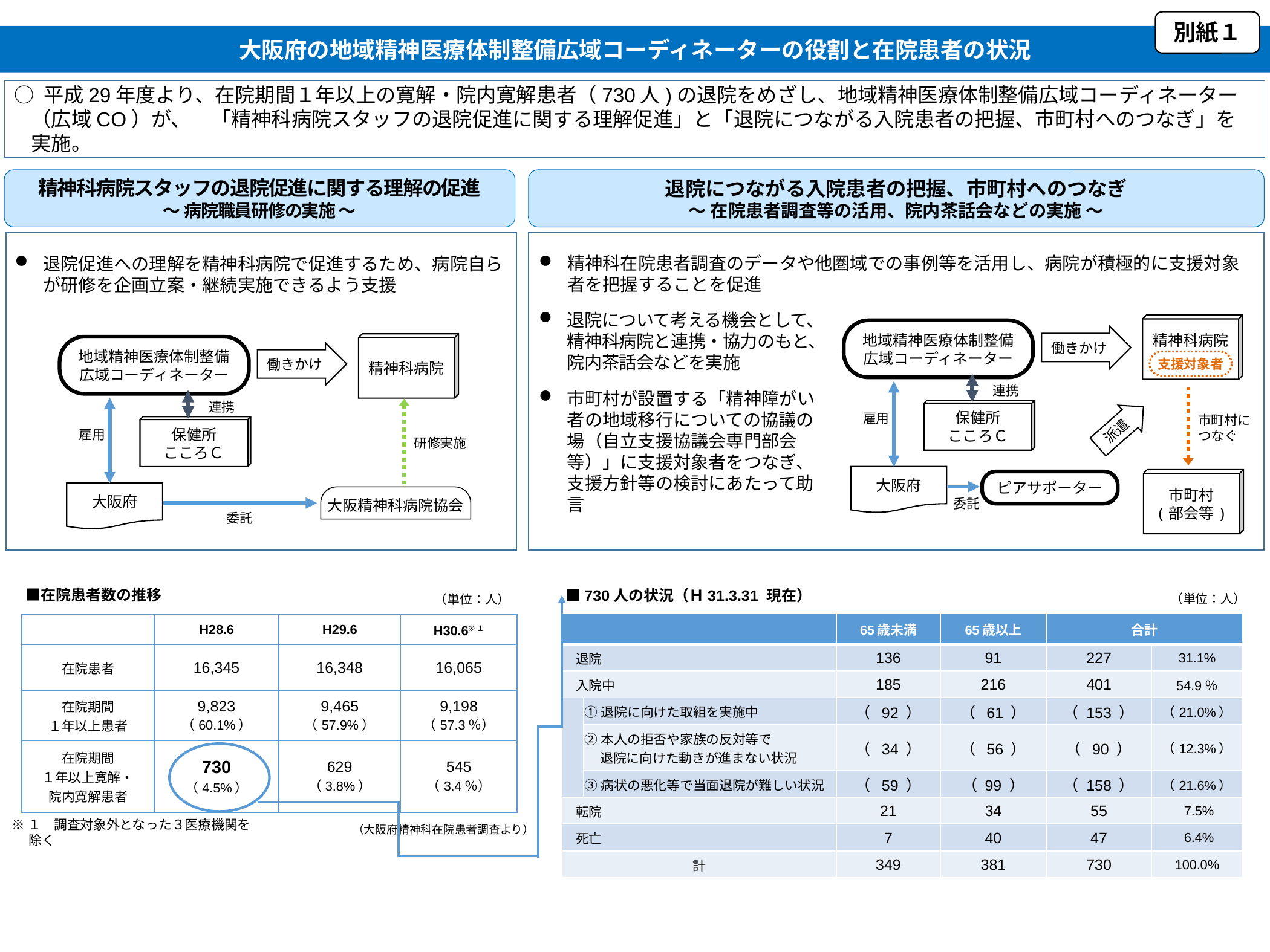

別紙１
大阪府の地域精神医療体制整備広域コーディネーターの役割と在院患者の状況

○ 平成29年度より、在院期間１年以上の寛解・院内寛解患者（730人)の退院をめざし、地域精神医療体制整備広域コーディネーター（広域CO）が、　「精神科病院スタッフの退院促進に関する理解促進」と「退院につながる入院患者の把握、市町村へのつなぎ」を実施。
精神科病院スタッフの退院促進に関する理解の促進
～ 病院職員研修の実施 ～
退院につながる入院患者の把握、市町村へのつなぎ
～ 在院患者調査等の活用、院内茶話会などの実施 ～

精神科在院患者調査のデータや他圏域での事例等を活用し、病院が積極的に支援対象者を把握することを促進
退院促進への理解を精神科病院で促進するため、病院自らが研修を企画立案・継続実施できるよう支援
退院について考える機会として、精神科病院と連携・協力のもと、院内茶話会などを実施
市町村が設置する「精神障がい者の地域移行についての協議の場（自立支援協議会専門部会等）」に支援対象者をつなぎ、支援方針等の検討にあたって助言
精神科病院

地域精神医療体制整備
広域コーディネーター
働きかけ
支援対象者
連携
保健所
こころＣ
雇用
市町村につなぐ
派遣
大阪府
市町村
(部会等)
ピアサポーター
委託
精神科病院
地域精神医療体制整備
広域コーディネーター
働きかけ
連携
保健所
こころＣ
雇用
研修実施
大阪府
大阪精神科病院協会
委託
　■在院患者数の推移
　■730人の状況（Ｈ31.3.31 現在）
　（単位：人）
　（単位：人）
|  |  | 65歳未満 | 65歳以上 | 合計 |  |
| --- | --- | --- | --- | --- | --- |
| 退院 |  | 136 | 91 | 227 | 31.1% |
| 入院中 |  | 185 | 216 | 401 | 54.9％ |
|  | ①退院に向けた取組を実施中 | （ 92 ） | （ 61 ） | （ 153 ） | （21.0%） |
|  | ②本人の拒否や家族の反対等で 　 退院に向けた動きが進まない状況 | （ 34 ） | （ 56 ） | （ 90 ） | （12.3%） |
|  | ③病状の悪化等で当面退院が難しい状況 | （ 59 ） | （ 99 ） | （ 158 ） | （21.6%） |
| 転院 |  | 21 | 34 | 55 | 7.5% |
| 死亡 |  | 7 | 40 | 47 | 6.4% |
| 計 |  | 349 | 381 | 730 | 100.0% |
|  | H28.6 | H29.6 | H30.6※１ |
| --- | --- | --- | --- |
| 在院患者 | 16,345 | 16,348 | 16,065 |
| 在院期間 １年以上患者 | 9,823 （60.1%） | 9,465 （57.9%） | 9,198 （57.3％） |
| 在院期間 １年以上寛解・ 院内寛解患者 | 730 （4.5%） | 629 （3.8%） | 545 （3.4％） |

※１　調査対象外となった３医療機関を除く
　（大阪府精神科在院患者調査より）